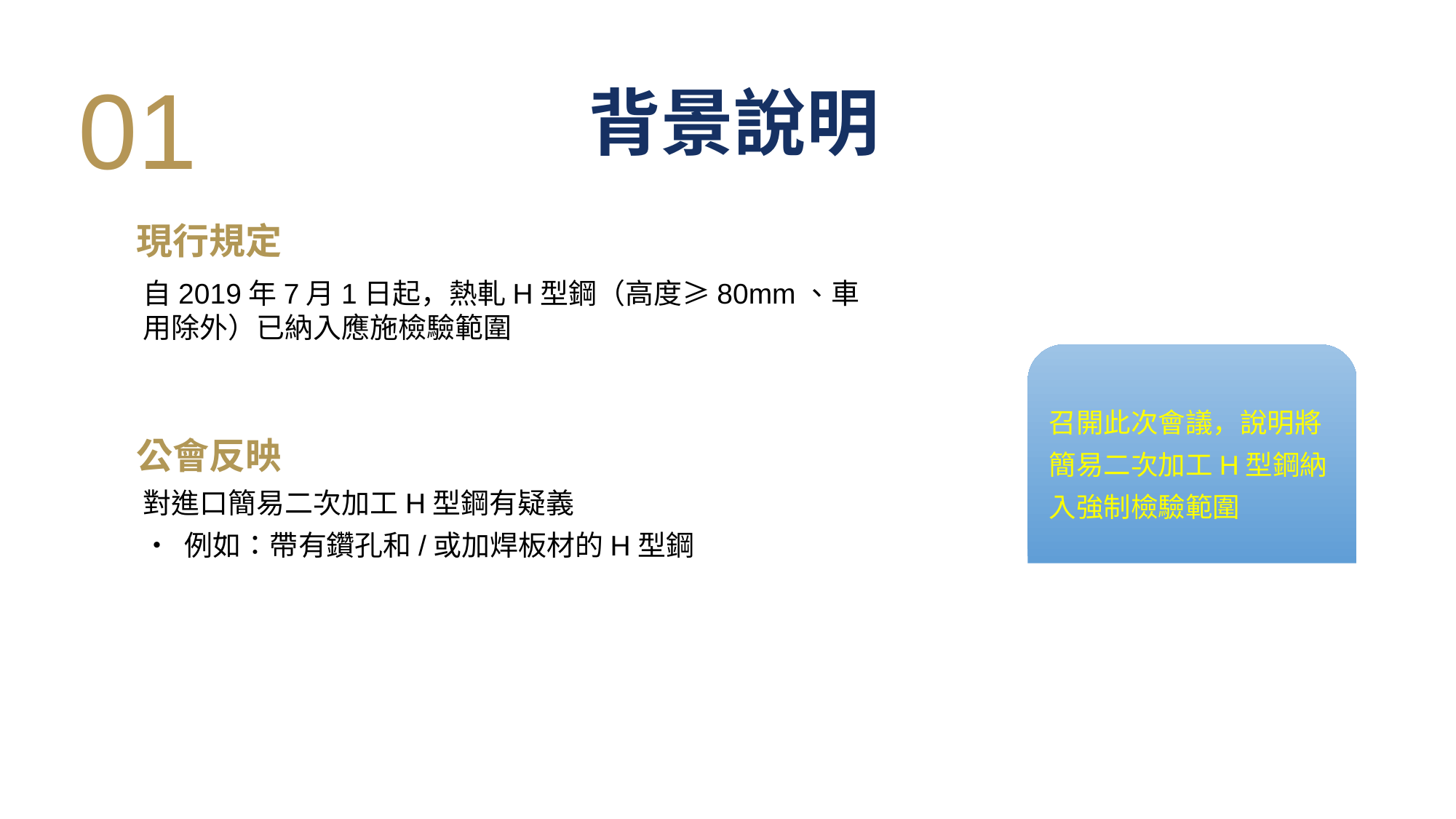

01
背景說明
現行規定
自2019年7月1日起，熱軋H型鋼（高度≥80mm、車用除外）已納入應施檢驗範圍

召開此次會議，說明將簡易二次加工H型鋼納入強制檢驗範圍
公會反映
對進口簡易二次加工H型鋼有疑義
• 例如：帶有鑽孔和/或加焊板材的H型鋼